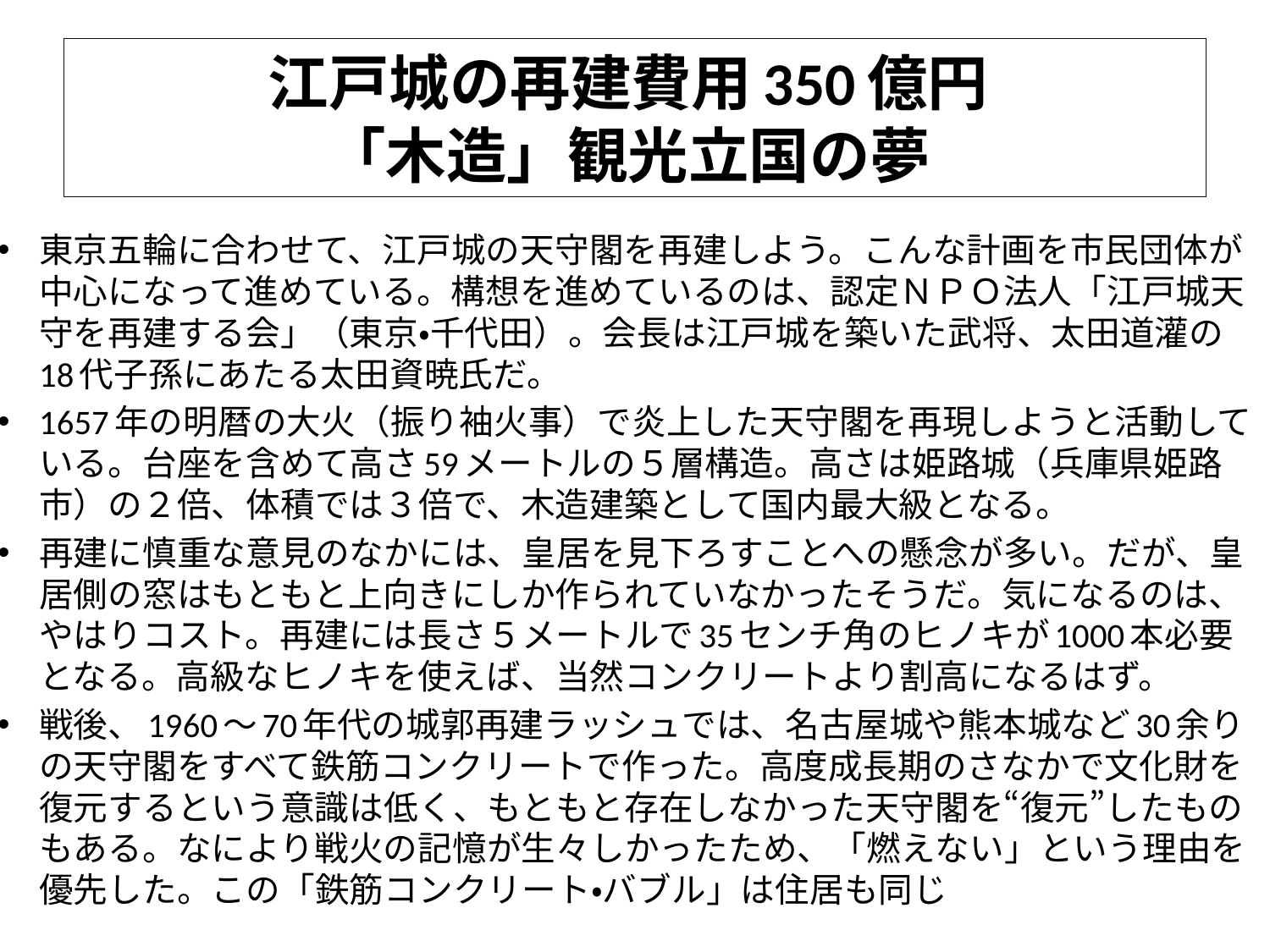

# 江戸城の再建費用350億円 「木造」観光立国の夢
東京五輪に合わせて、江戸城の天守閣を再建しよう。こんな計画を市民団体が中心になって進めている。構想を進めているのは、認定ＮＰＯ法人「江戸城天守を再建する会」（東京・千代田）。会長は江戸城を築いた武将、太田道灌の18代子孫にあたる太田資暁氏だ。
1657年の明暦の大火（振り袖火事）で炎上した天守閣を再現しようと活動している。台座を含めて高さ59メートルの５層構造。高さは姫路城（兵庫県姫路市）の２倍、体積では３倍で、木造建築として国内最大級となる。
再建に慎重な意見のなかには、皇居を見下ろすことへの懸念が多い。だが、皇居側の窓はもともと上向きにしか作られていなかったそうだ。気になるのは、やはりコスト。再建には長さ５メートルで35センチ角のヒノキが1000本必要となる。高級なヒノキを使えば、当然コンクリートより割高になるはず。
戦後、1960～70年代の城郭再建ラッシュでは、名古屋城や熊本城など30余りの天守閣をすべて鉄筋コンクリートで作った。高度成長期のさなかで文化財を復元するという意識は低く、もともと存在しなかった天守閣を“復元”したものもある。なにより戦火の記憶が生々しかったため、「燃えない」という理由を優先した。この「鉄筋コンクリート・バブル」は住居も同じ